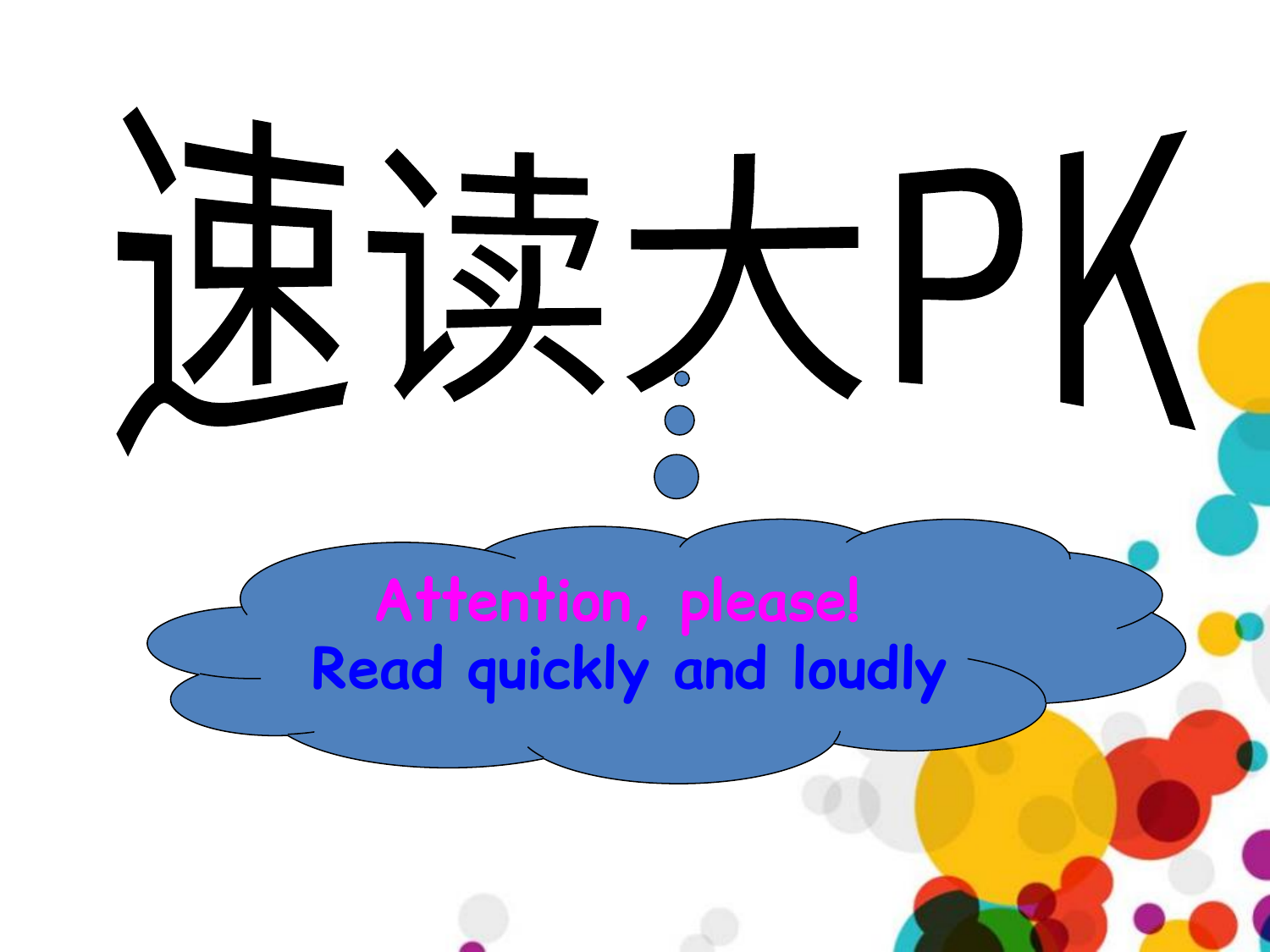

速读大PK
Attention, please!
Read quickly and loudly